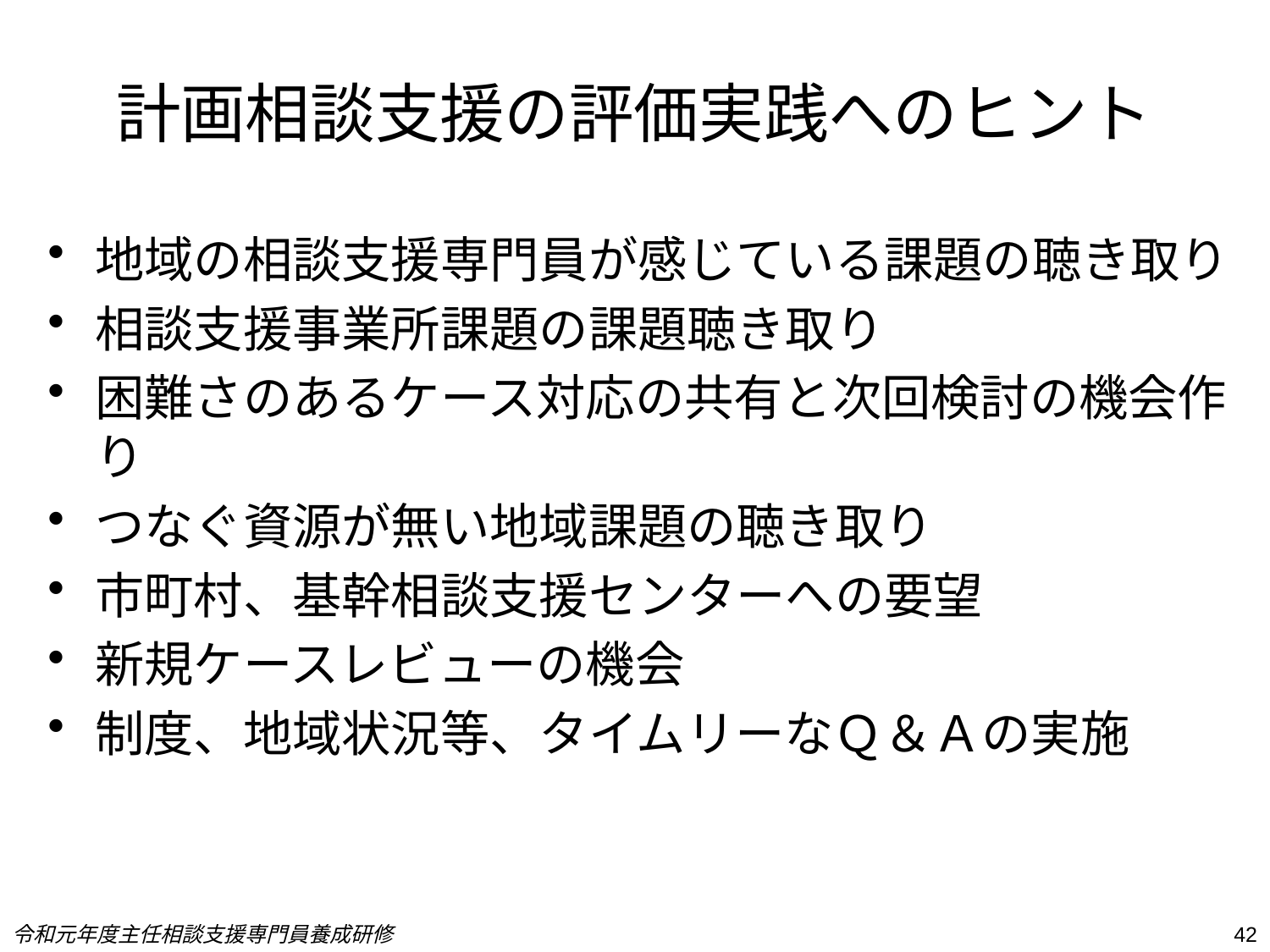

# 計画相談支援の評価実践へのヒント
地域の相談支援専門員が感じている課題の聴き取り
相談支援事業所課題の課題聴き取り
困難さのあるケース対応の共有と次回検討の機会作り
つなぐ資源が無い地域課題の聴き取り
市町村、基幹相談支援センターへの要望
新規ケースレビューの機会
制度、地域状況等、タイムリーなＱ＆Ａの実施

令和元年度主任相談支援専門員養成研修

42